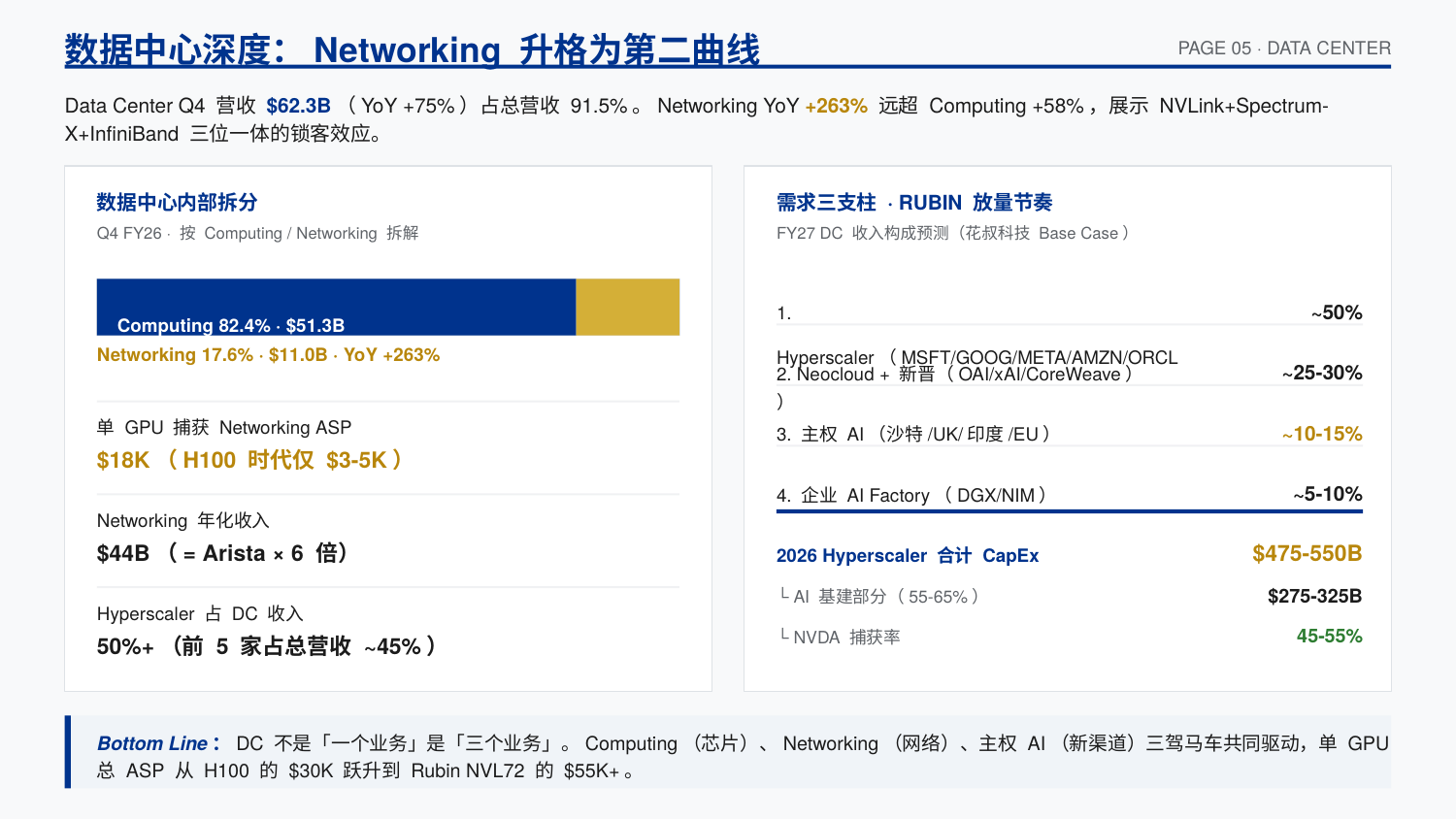

数据中心深度：Networking 升格为第二曲线
PAGE 05 · DATA CENTER

Data Center Q4 营收 $62.3B（YoY +75%）占总营收 91.5%。Networking YoY +263% 远超 Computing +58%，展示 NVLink+Spectrum-X+InfiniBand 三位一体的锁客效应。

数据中心内部拆分
需求三支柱 · RUBIN 放量节奏
Q4 FY26 · 按 Computing / Networking 拆解
FY27 DC 收入构成预测（花叔科技 Base Case）

Computing 82.4% · $51.3B

1. Hyperscaler（MSFT/GOOG/META/AMZN/ORCL）
~50%

2. Neocloud + 新晋（OAI/xAI/CoreWeave）
~25-30%
Networking 17.6% · $11.0B · YoY +263%

3. 主权 AI（沙特/UK/印度/EU）
~10-15%
单 GPU 捕获 Networking ASP

$18K（H100 时代仅 $3-5K）
4. 企业 AI Factory（DGX/NIM）
~5-10%

Networking 年化收入

2026 Hyperscaler 合计 CapEx
$475-550B
$44B（= Arista × 6 倍）
└ AI 基建部分（55-65%）
$275-325B

Hyperscaler 占 DC 收入
└ NVDA 捕获率
45-55%
50%+（前 5 家占总营收 ~45%）

Bottom Line：DC 不是「一个业务」是「三个业务」。Computing（芯片）、Networking（网络）、主权 AI（新渠道）三驾马车共同驱动，单 GPU 总 ASP 从 H100 的 $30K 跃升到 Rubin NVL72 的 $55K+。